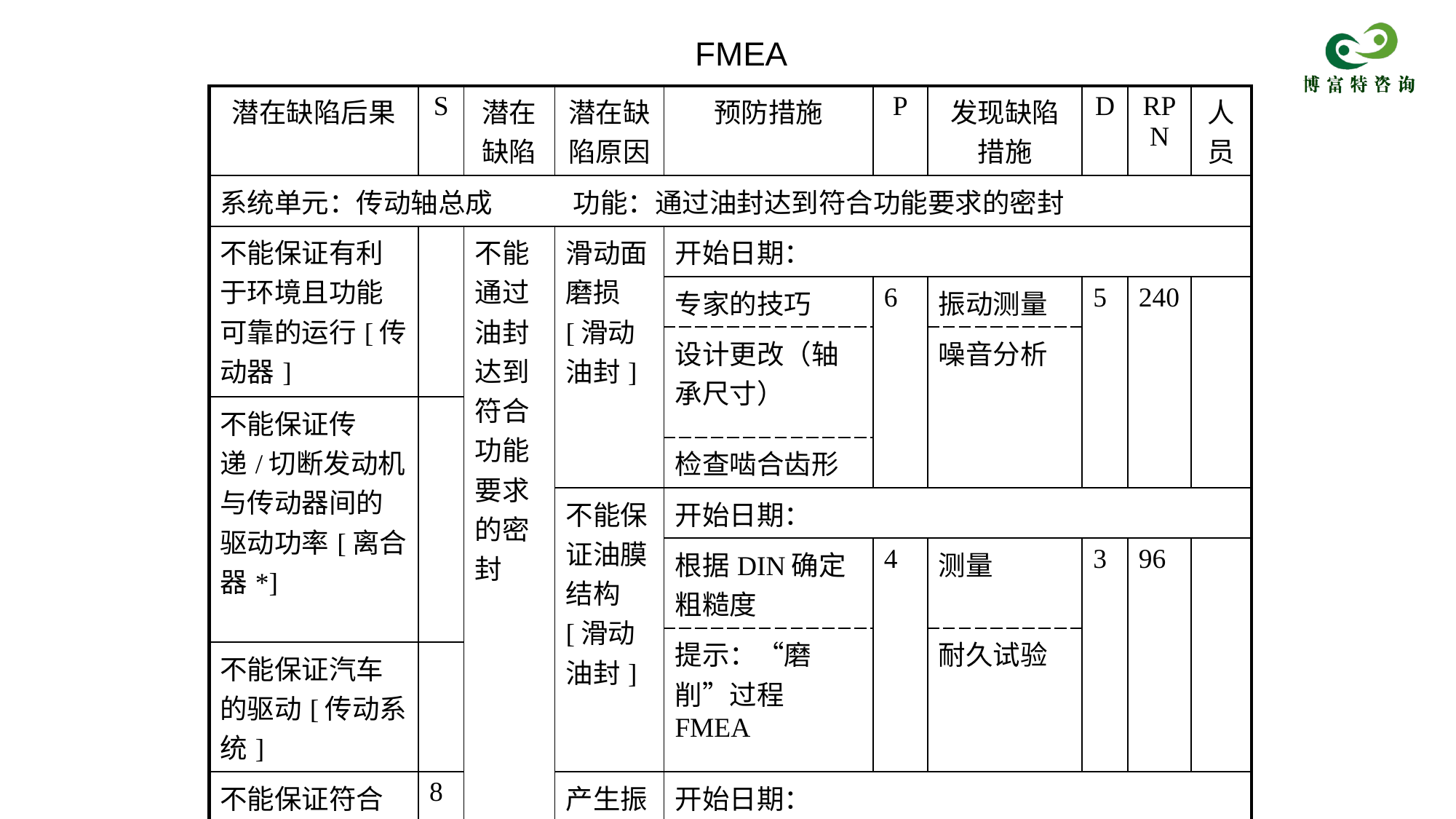

FMEA
| 潜在缺陷后果 | S | 潜在缺陷 | 潜在缺陷原因 | 预防措施 | P | 发现缺陷措施 | D | RPN | 人员 |
| --- | --- | --- | --- | --- | --- | --- | --- | --- | --- |
| 系统单元：传动轴总成 功能：通过油封达到符合功能要求的密封 |  |  |  |  |  |  |  |  |  |
| 不能保证有利于环境且功能可靠的运行[传动器] |  | 不能通过油封达到符合功能要求的密封 | 滑动面磨损[滑动油封] | 开始日期： |  |  |  |  |  |
|  |  |  |  | 专家的技巧 | 6 | 振动测量 | 5 | 240 |  |
|  |  |  |  | 设计更改（轴承尺寸） |  | 噪音分析 |  |  |  |
| 不能保证传递/切断发动机与传动器间的驱动功率[离合器\*] |  |  |  |  |  |  |  |  |  |
|  |  |  |  | 检查啮合齿形 |  |  |  |  |  |
|  |  |  | 不能保证油膜结构[滑动油封] | 开始日期： |  |  |  |  |  |
|  |  |  |  | 根据DIN确定粗糙度 | 4 | 测量 | 3 | 96 |  |
|  |  |  |  | 提示：“磨削”过程FMEA |  | 耐久试验 |  |  |  |
| 不能保证汽车的驱动[传动系统] |  |  |  |  |  |  |  |  |  |
| 不能保证符合产品建议书要求的无故障/经济行驶[汽车] | 8 |  | 产生振动[离合器] | 开始日期： |  |  |  |  |  |
|  |  |  |  | 由供方实施产品系统FMEA | 4 | 离合器试验台 | 6 | 192 |  |